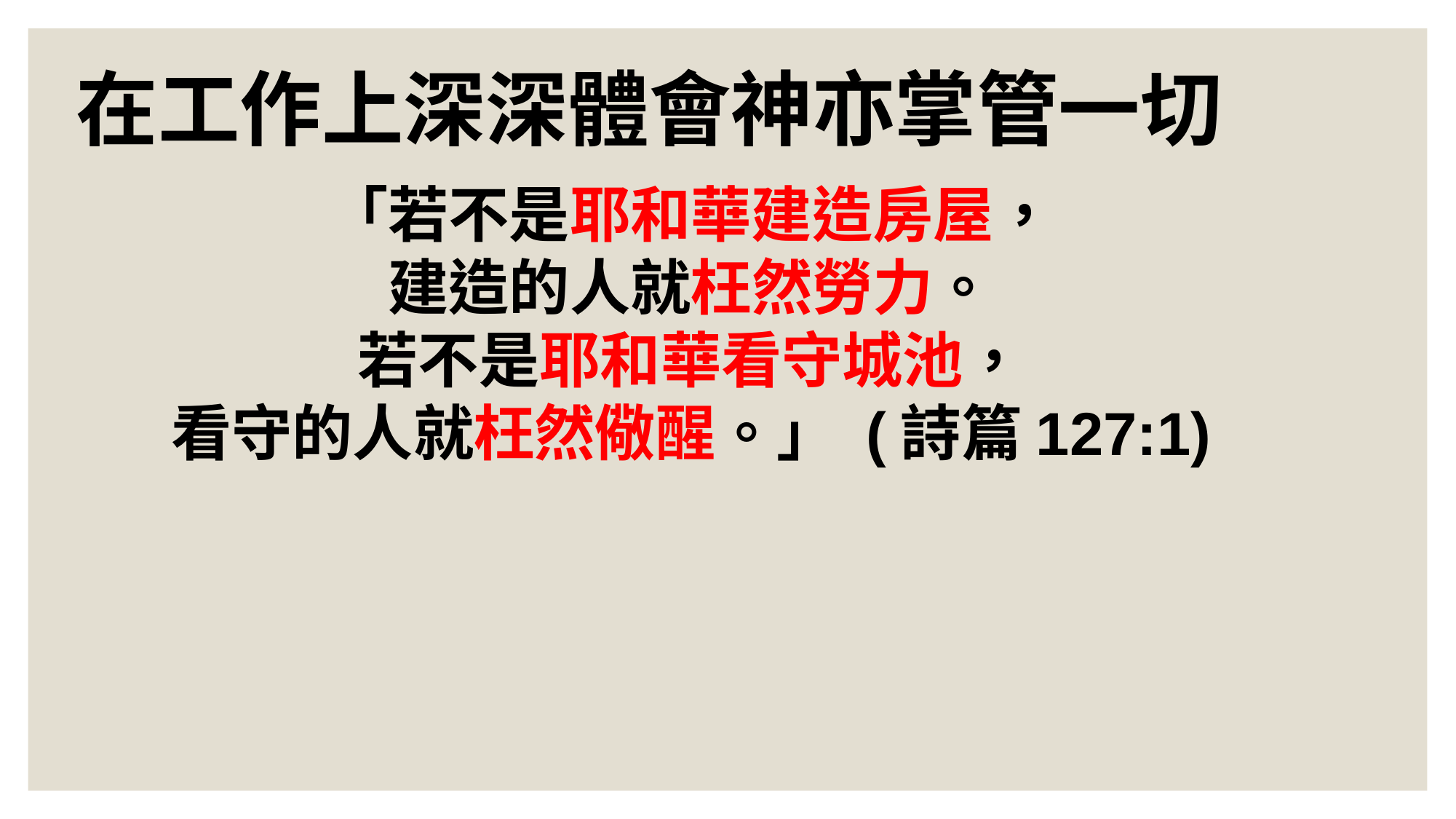

在工作上深深體會神亦掌管一切
「若不是耶和華建造房屋，
建造的人就枉然勞力。
若不是耶和華看守城池，
看守的人就枉然儆醒。」 (詩篇127:1)